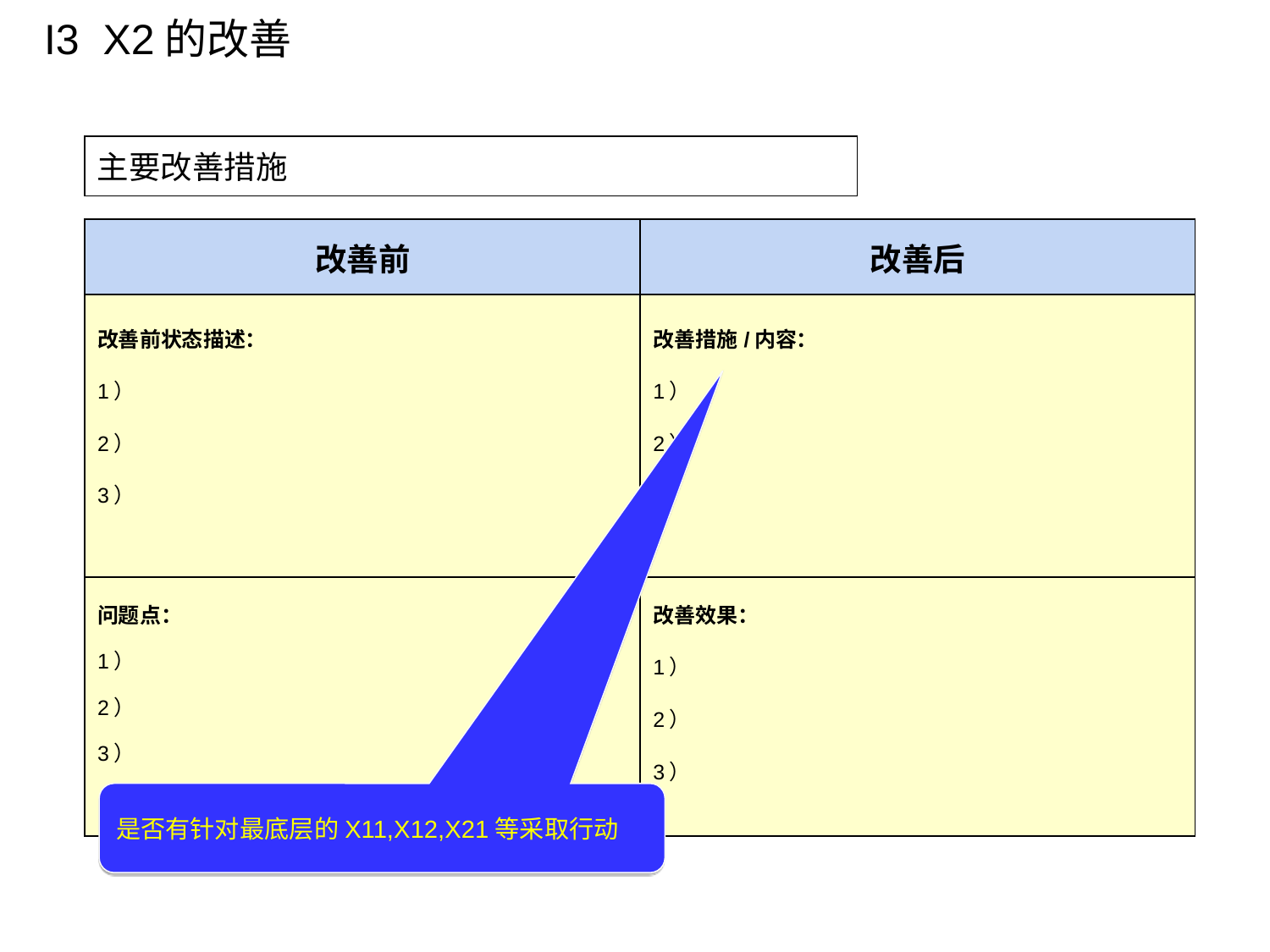

I3  X2的改善
主要改善措施
| 改善前 | 改善后 |
| --- | --- |
| 改善前状态描述： 1） 2） 3） | 改善措施/内容： 1） 2） 3） |
| 问题点： 1） 2） 3） | 改善效果： 1） 2） 3） |
是否有针对最底层的X11,X12,X21等采取行动